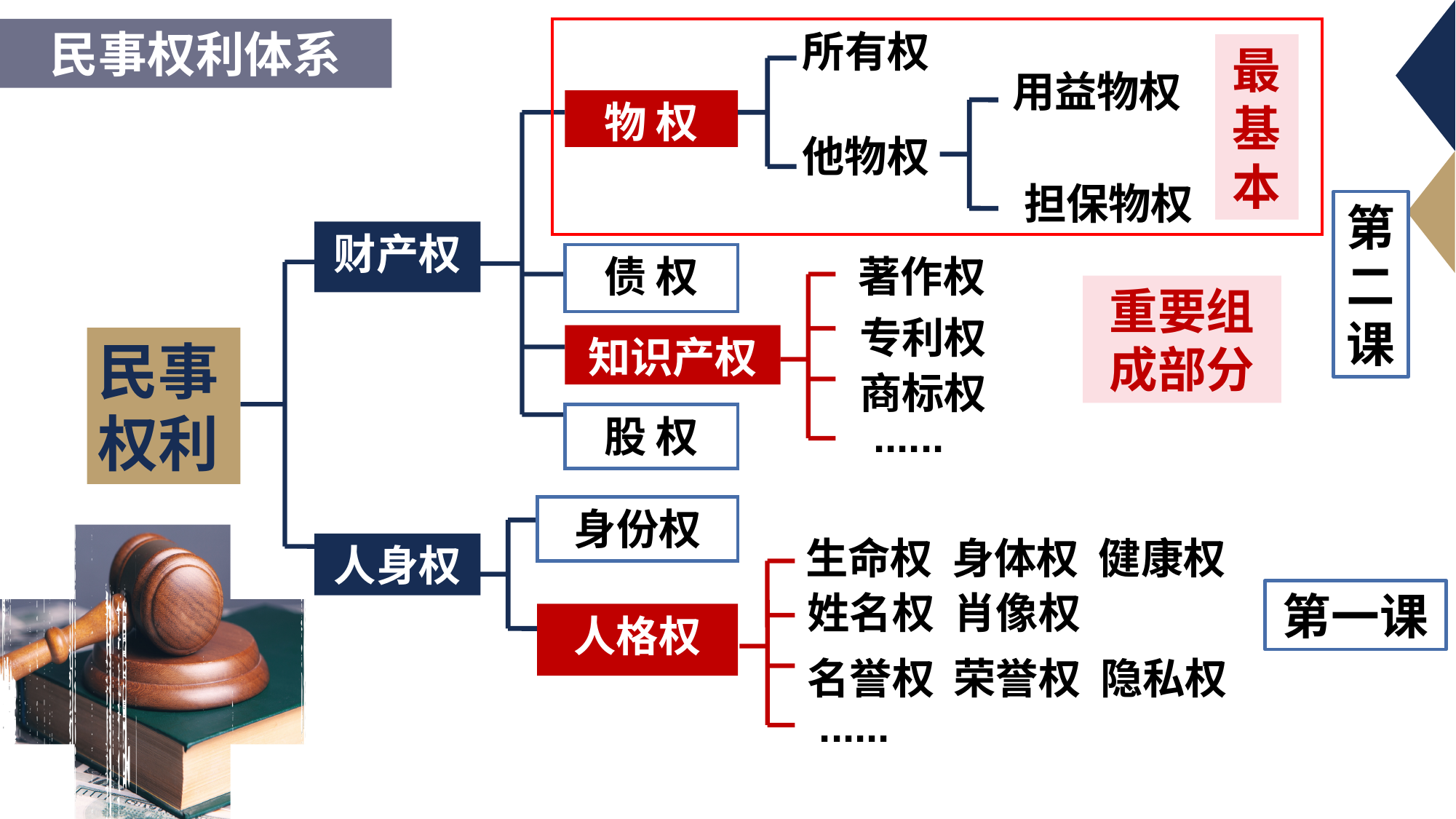

民事权利体系

所有权

用益物权

物 权
他物权
担保物权
最基本

第二课
财产权
债 权
著作权

重要组成部分
专利权
知识产权
民事权利

商标权
股 权
......
身份权

生命权  身体权  健康权
人身权

姓名权  肖像权
第一课
人格权
名誉权  荣誉权  隐私权
......